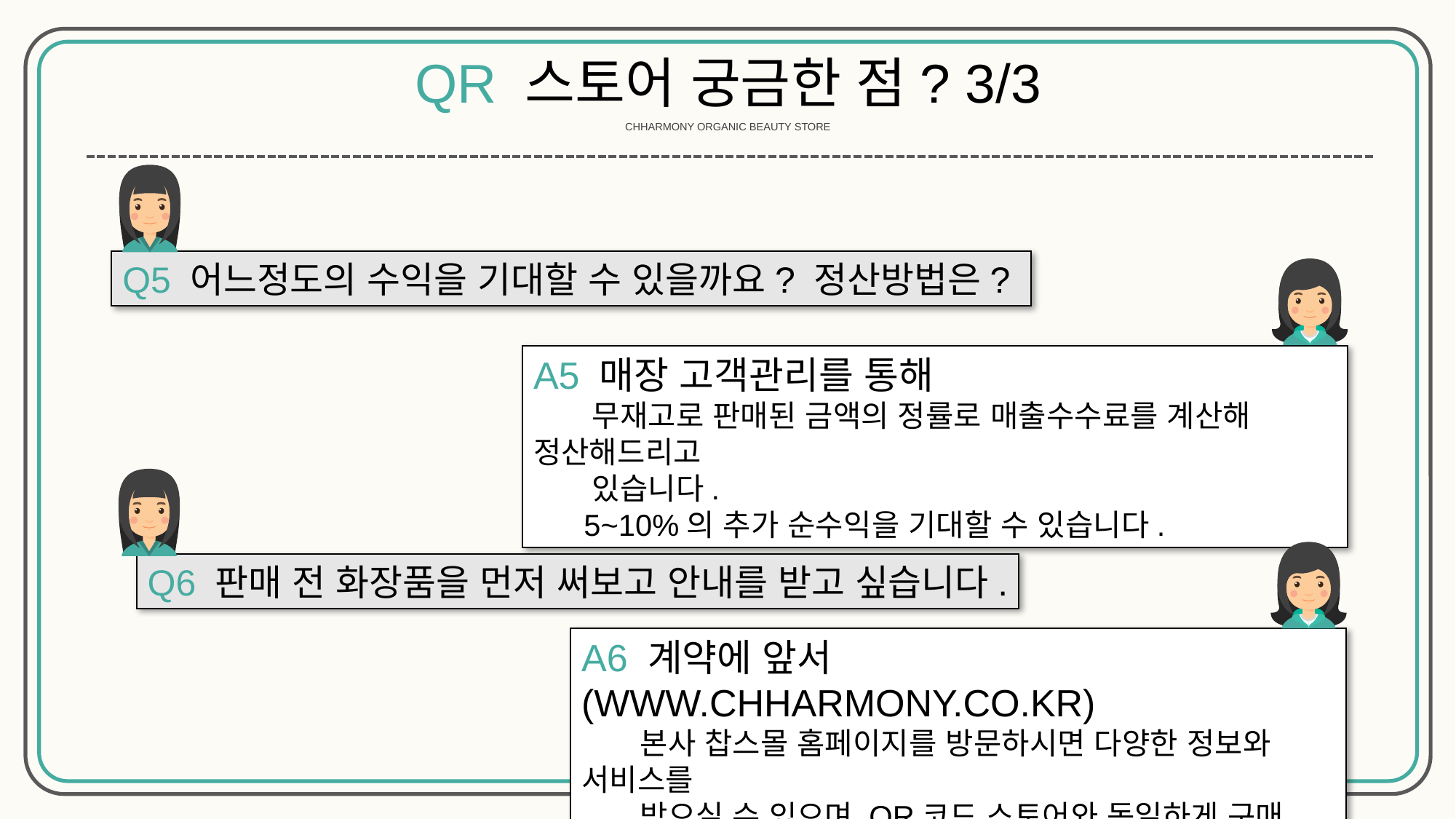

QR 스토어 궁금한 점? 3/3
CHHARMONY ORGANIC BEAUTY STORE

Q5 어느정도의 수익을 기대할 수 있을까요? 정산방법은?

A5 매장 고객관리를 통해
      무재고로 판매된 금액의 정률로 매출수수료를 계산해  정산해드리고
      있습니다.
      5~10%의 추가 순수익을 기대할 수 있습니다.

Q6 판매 전 화장품을 먼저 써보고 안내를 받고 싶습니다.
A6 계약에 앞서 (WWW.CHHARMONY.CO.KR)
      본사 찹스몰 홈페이지를 방문하시면 다양한 정보와 서비스를
      받으실 수 있으며 QR코드 스토어와 동일하게 구매 가능합니다.